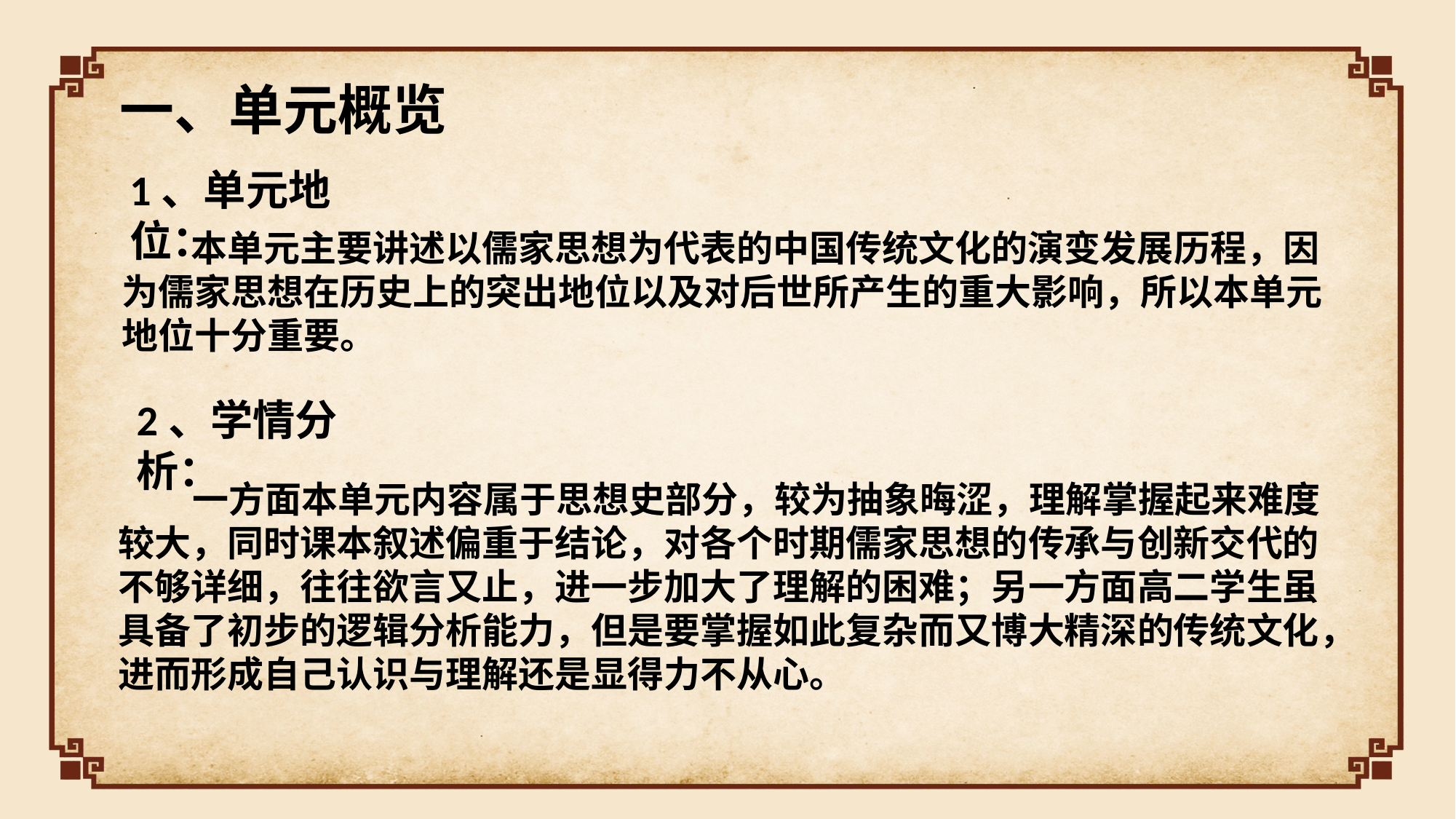

一、单元概览
1、单元地位：
         本单元主要讲述以儒家思想为代表的中国传统文化的演变发展历程，因为儒家思想在历史上的突出地位以及对后世所产生的重大影响，所以本单元地位十分重要。
2、学情分析：
        一方面本单元内容属于思想史部分，较为抽象晦涩，理解掌握起来难度较大，同时课本叙述偏重于结论，对各个时期儒家思想的传承与创新交代的不够详细，往往欲言又止，进一步加大了理解的困难；另一方面高二学生虽具备了初步的逻辑分析能力，但是要掌握如此复杂而又博大精深的传统文化，进而形成自己认识与理解还是显得力不从心。